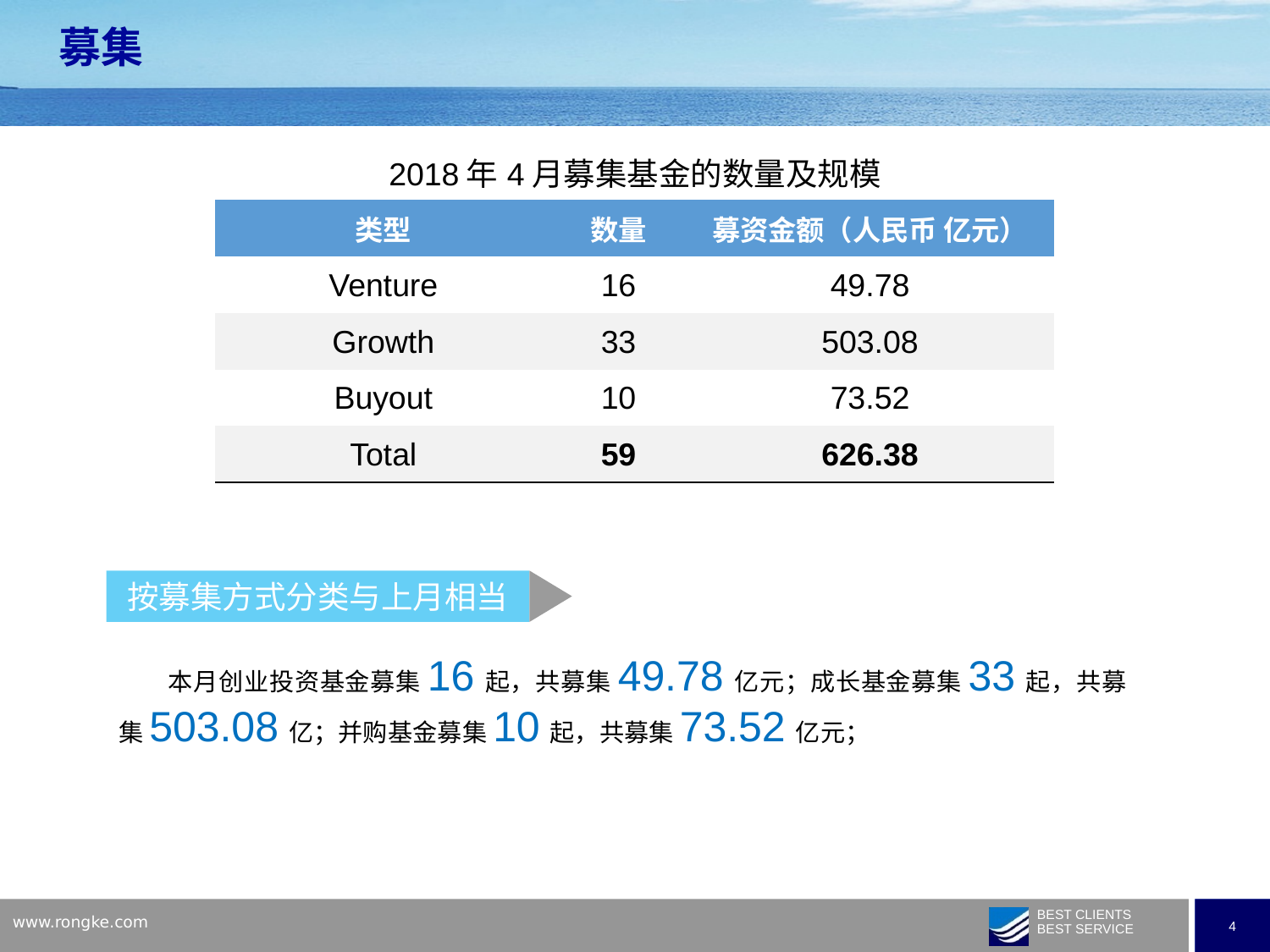

募集
| 2018年4月募集基金的数量及规模 |  |  |
| --- | --- | --- |
| 类型 | 数量 | 募资金额（人民币 亿元） |
| Venture | 16 | 49.78 |
| Growth | 33 | 503.08 |
| Buyout | 10 | 73.52 |
| Total | 59 | 626.38 |
按募集方式分类与上月相当

       本月创业投资基金募集16起，共募集49.78亿元；成长基金募集33起，共募集503.08亿；并购基金募集10起，共募集73.52亿元；